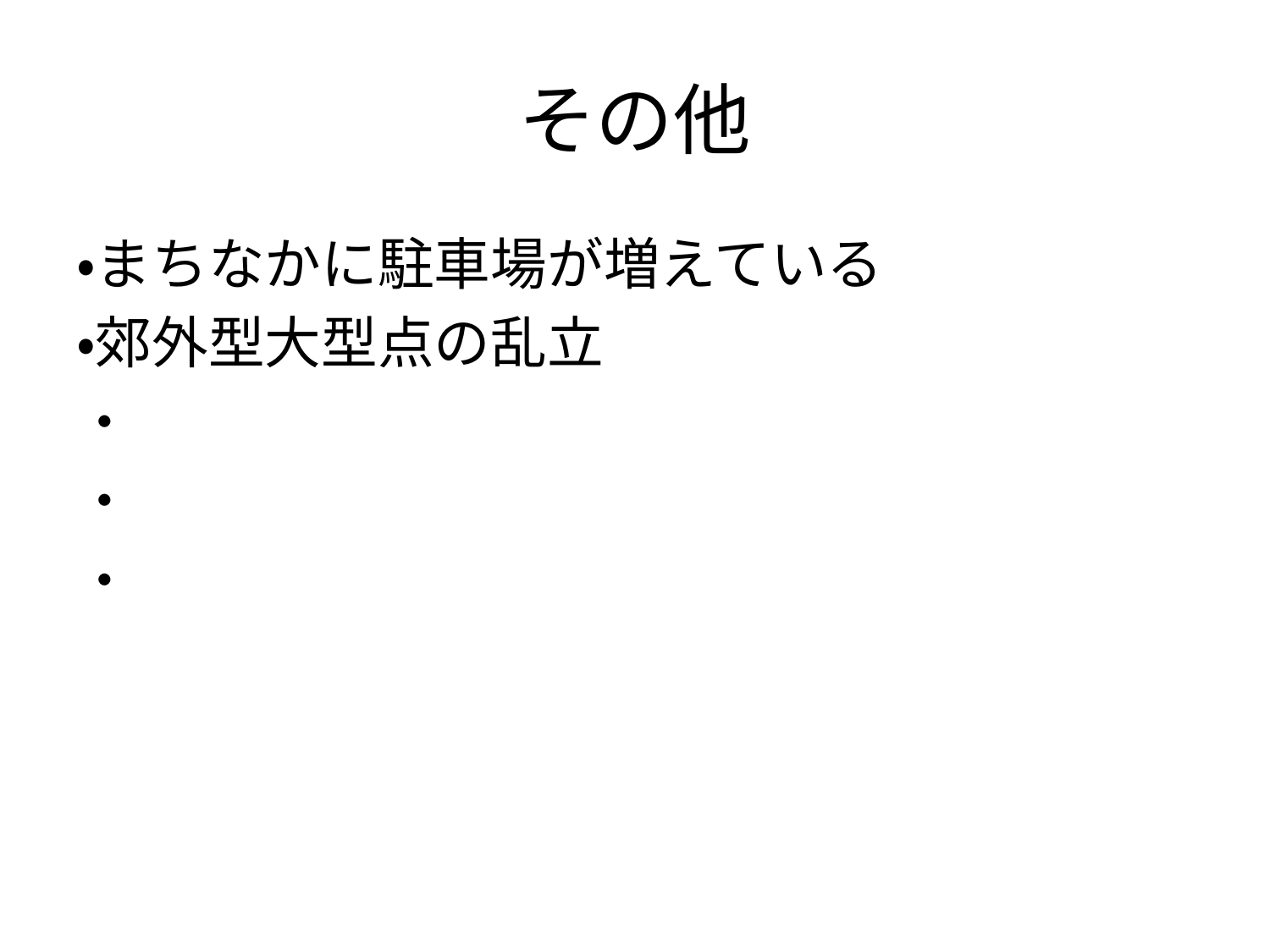

# その他
・まちなかに駐車場が増えている
・郊外型大型点の乱立
・
・
・